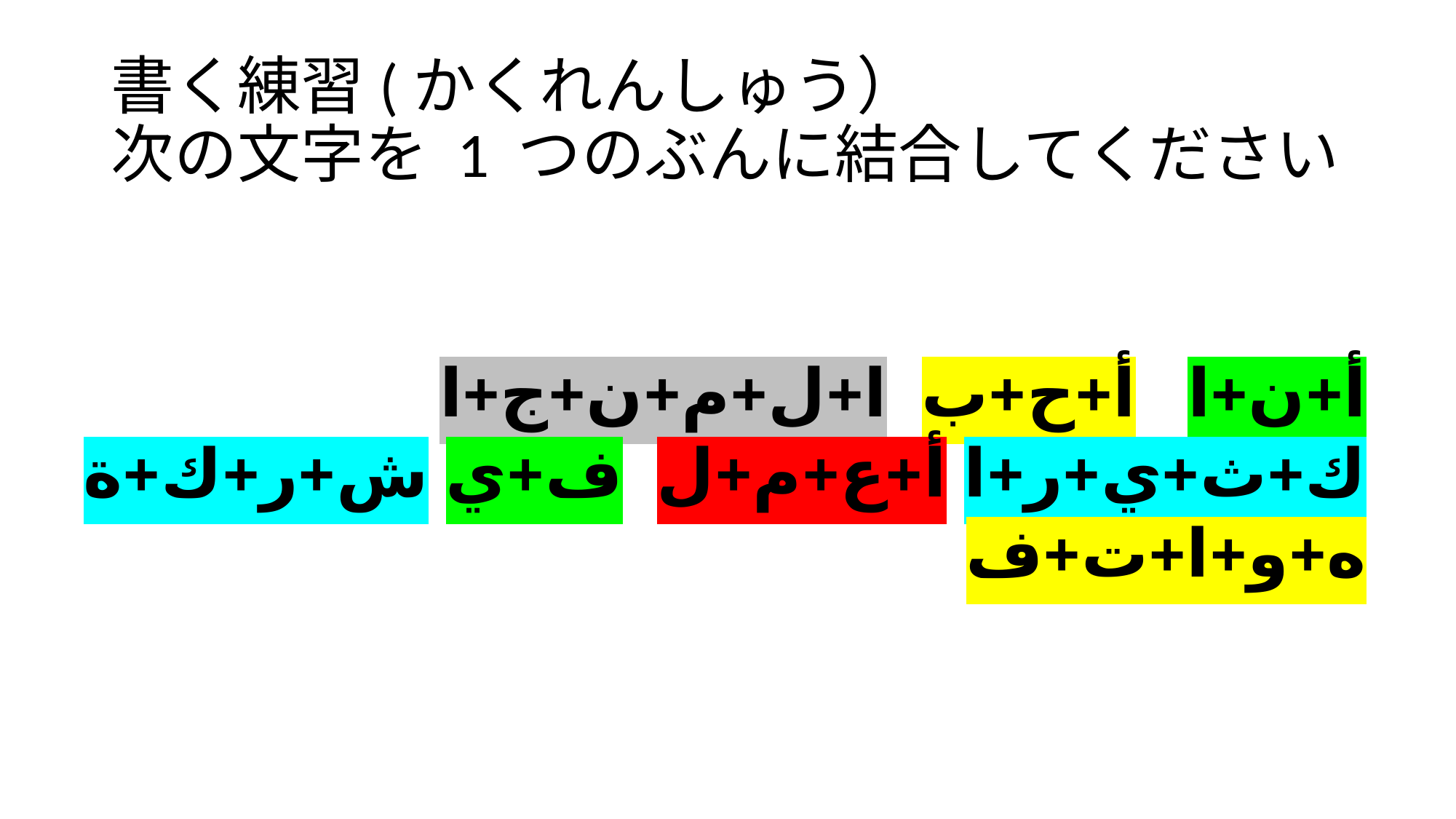

# 書く練習(かくれんしゅう） 次の文字を 1 つのぶんに結合してください
أ+ن+ا   أ+ح+ب  ا+ل+م+ن+ج+ا ك+ث+ي+ر+ا أ+ع+م+ل  ف+ي ش+ر+ك+ة ه+و+ا+ت+ف